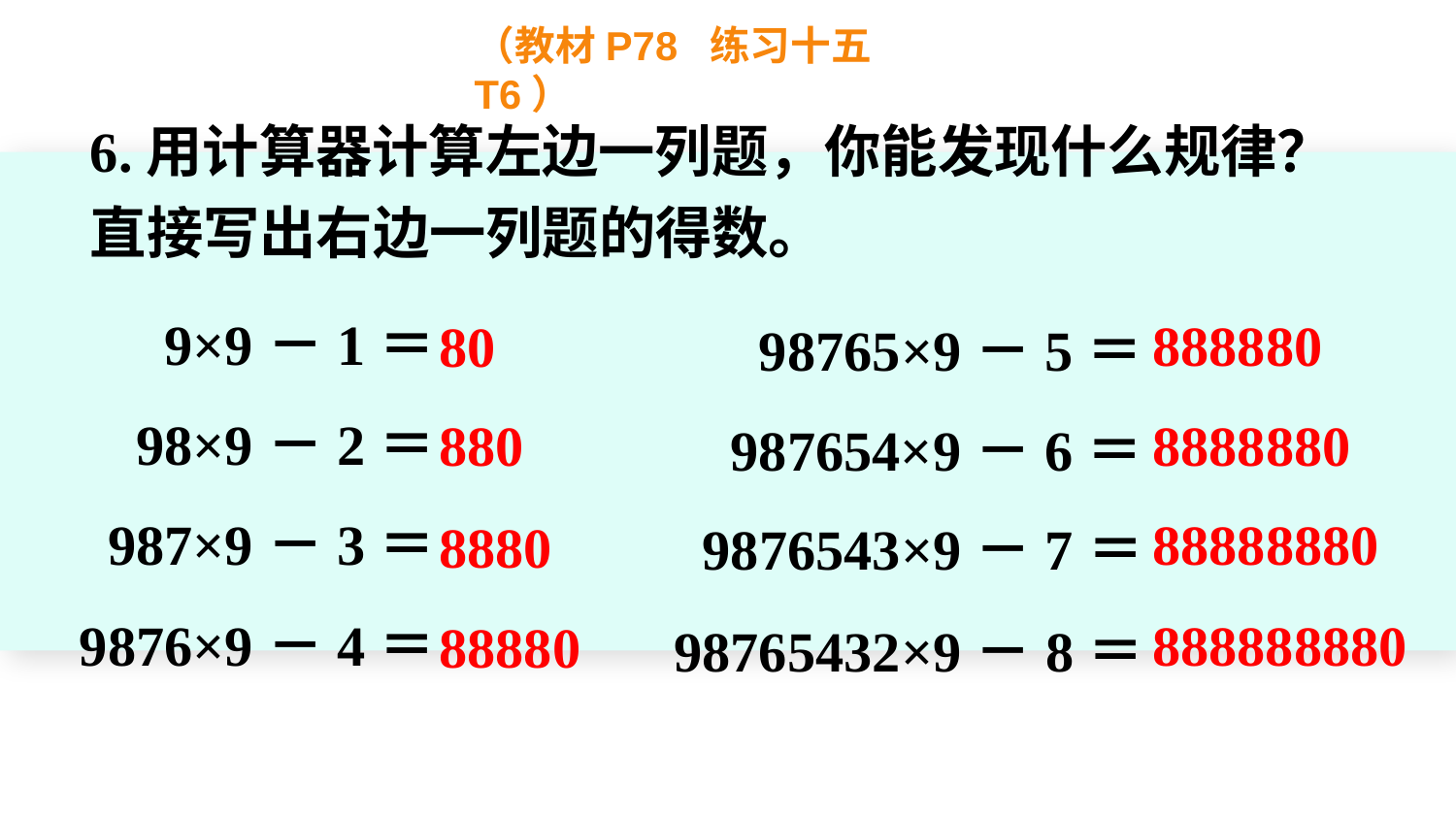

（教材P78  练习十五T6）
6.用计算器计算左边一列题，你能发现什么规律？直接写出右边一列题的得数。
9×9－1＝
888880
80
98765×9－5＝
98×9－2＝
880
8888880
987654×9－6＝
987×9－3＝
88888880
8880
9876543×9－7＝
888888880
9876×9－4＝
88880
98765432×9－8＝